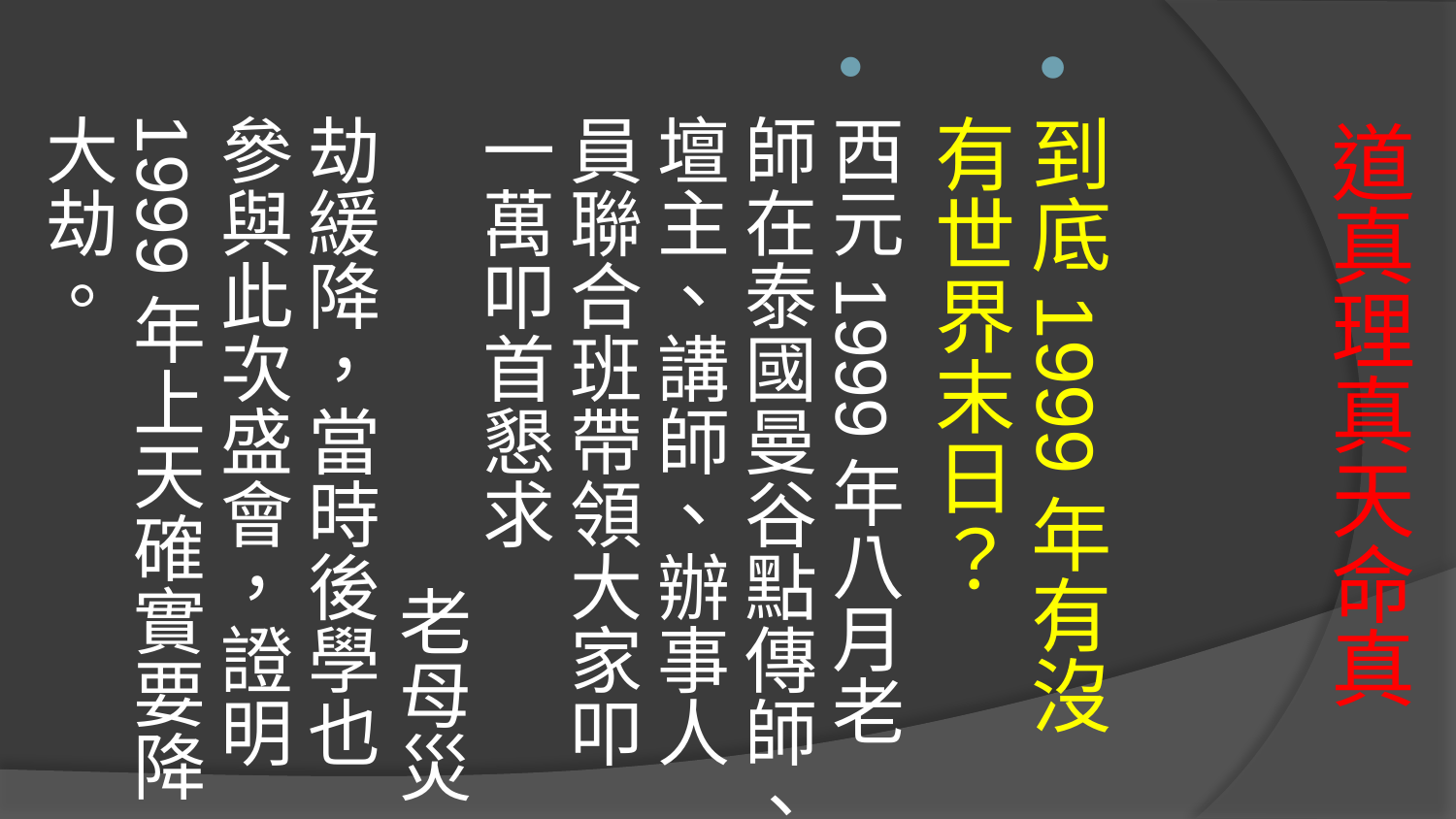

到底1999年有沒有世界末日？
西元1999年八月老師在泰國曼谷點傳師、壇主、講師、辦事人員聯合班帶領大家叩一萬叩首懇求                                             老母災劫緩降，當時後學也參與此次盛會，證明1999年上天確實要降大劫。
# 道真理真天命真